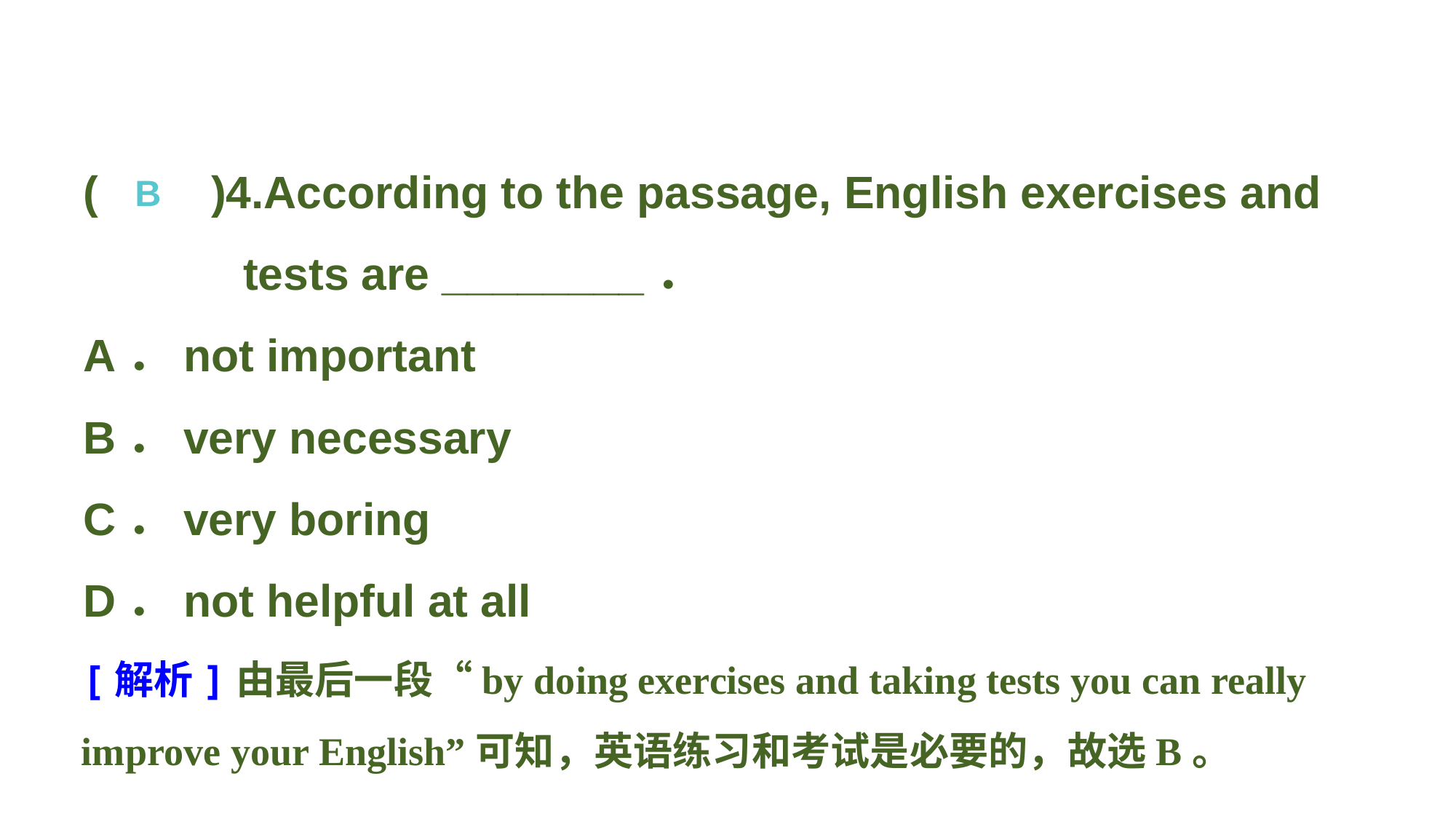

(　　)4.According to the passage, English exercises and tests are ________．
A．not important
B．very necessary
C．very boring
D．not helpful at all
B
[解析]由最后一段“by doing exercises and taking tests you can really improve your English”可知，英语练习和考试是必要的，故选B。